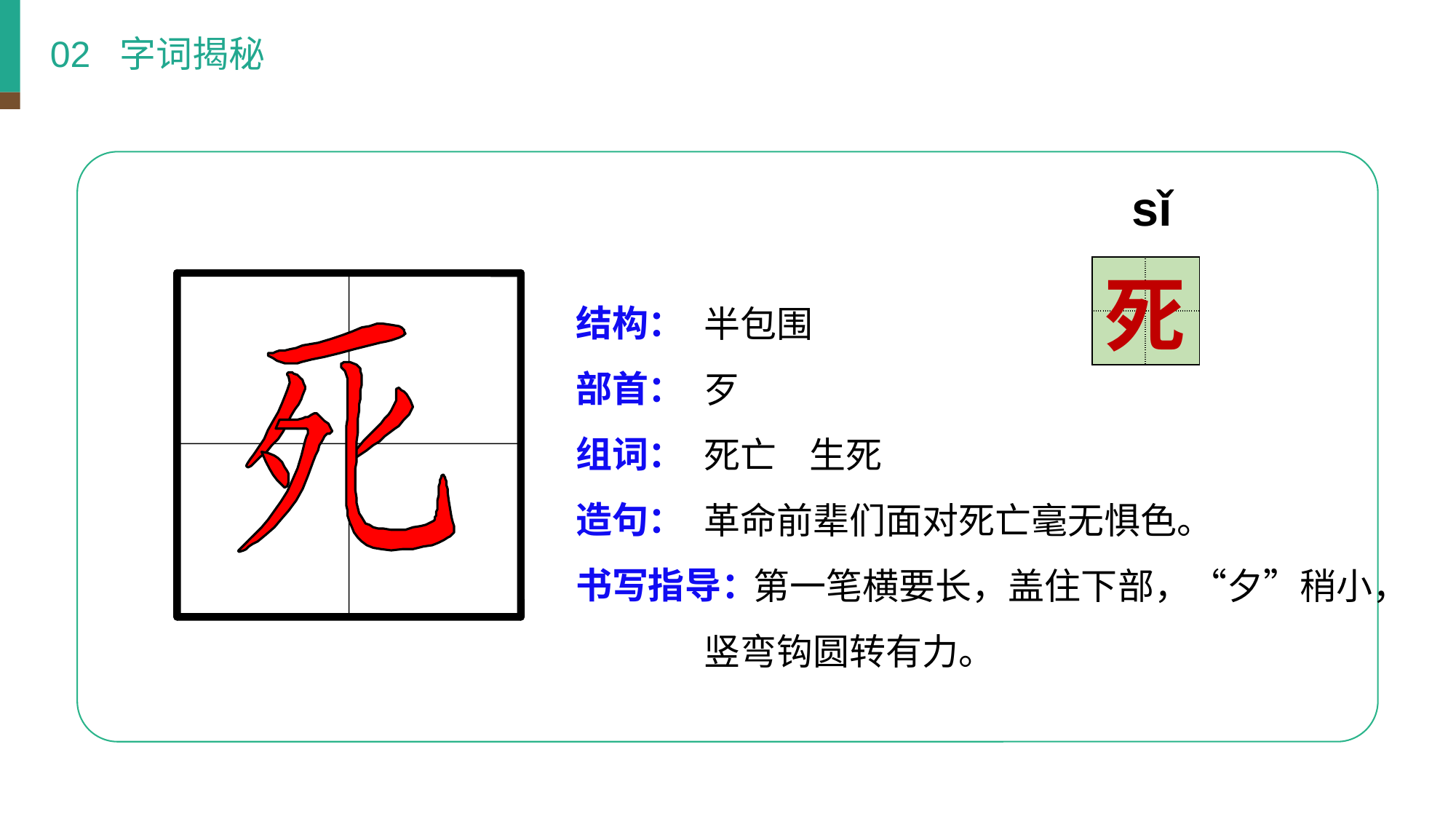

02  字词揭秘
sǐ
|  |  |
| --- | --- |
|  |  |
死

结构：
部首：
组词：
造句：
书写指导：
半包围
歹
死亡    生死
革命前辈们面对死亡毫无惧色。
     第一笔横要长，盖住下部，“夕”稍小，竖弯钩圆转有力。